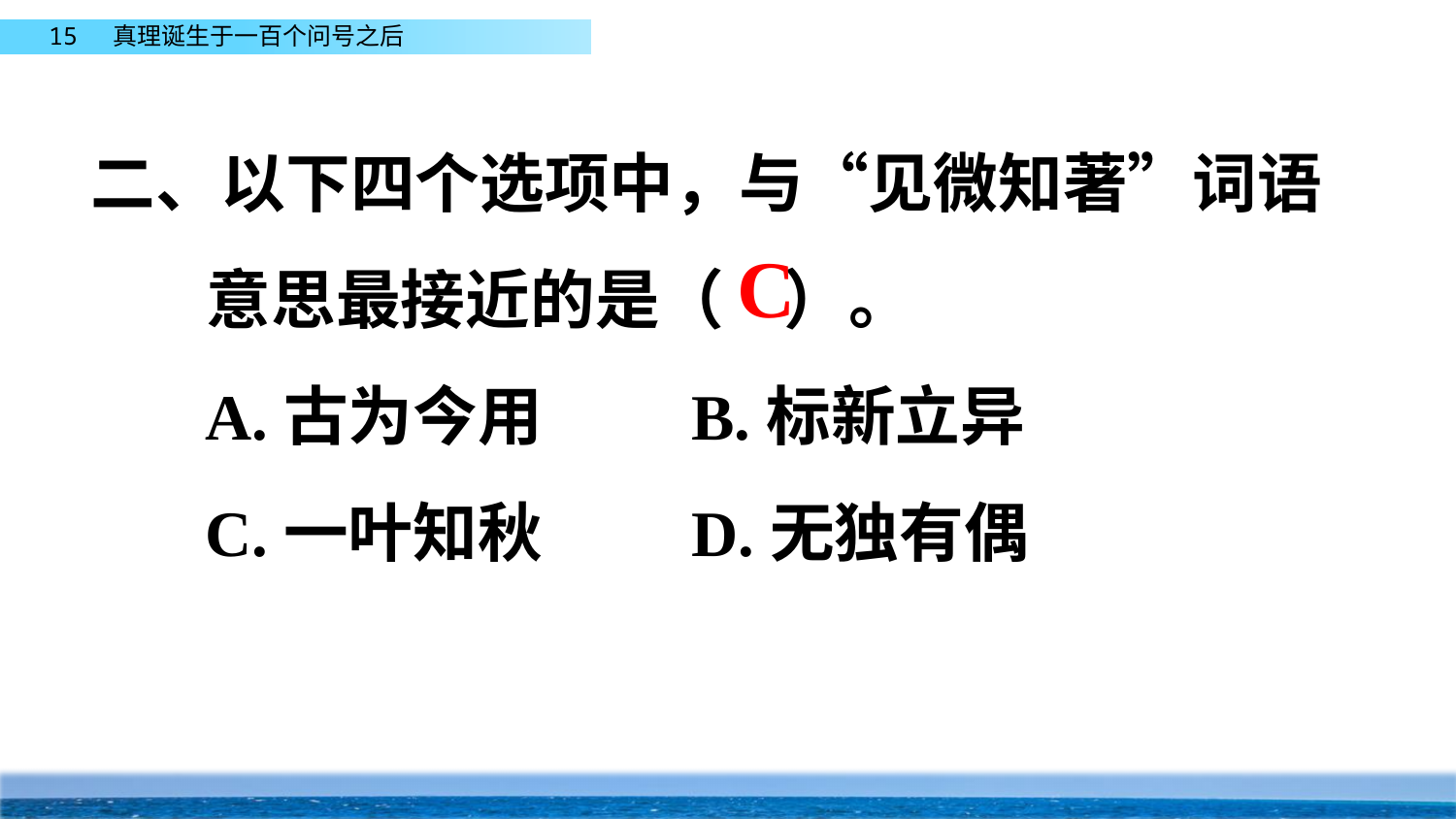

二、以下四个选项中，与“见微知著”词语意思最接近的是（    ）。
       A.古为今用         B.标新立异
       C.一叶知秋         D.无独有偶
C